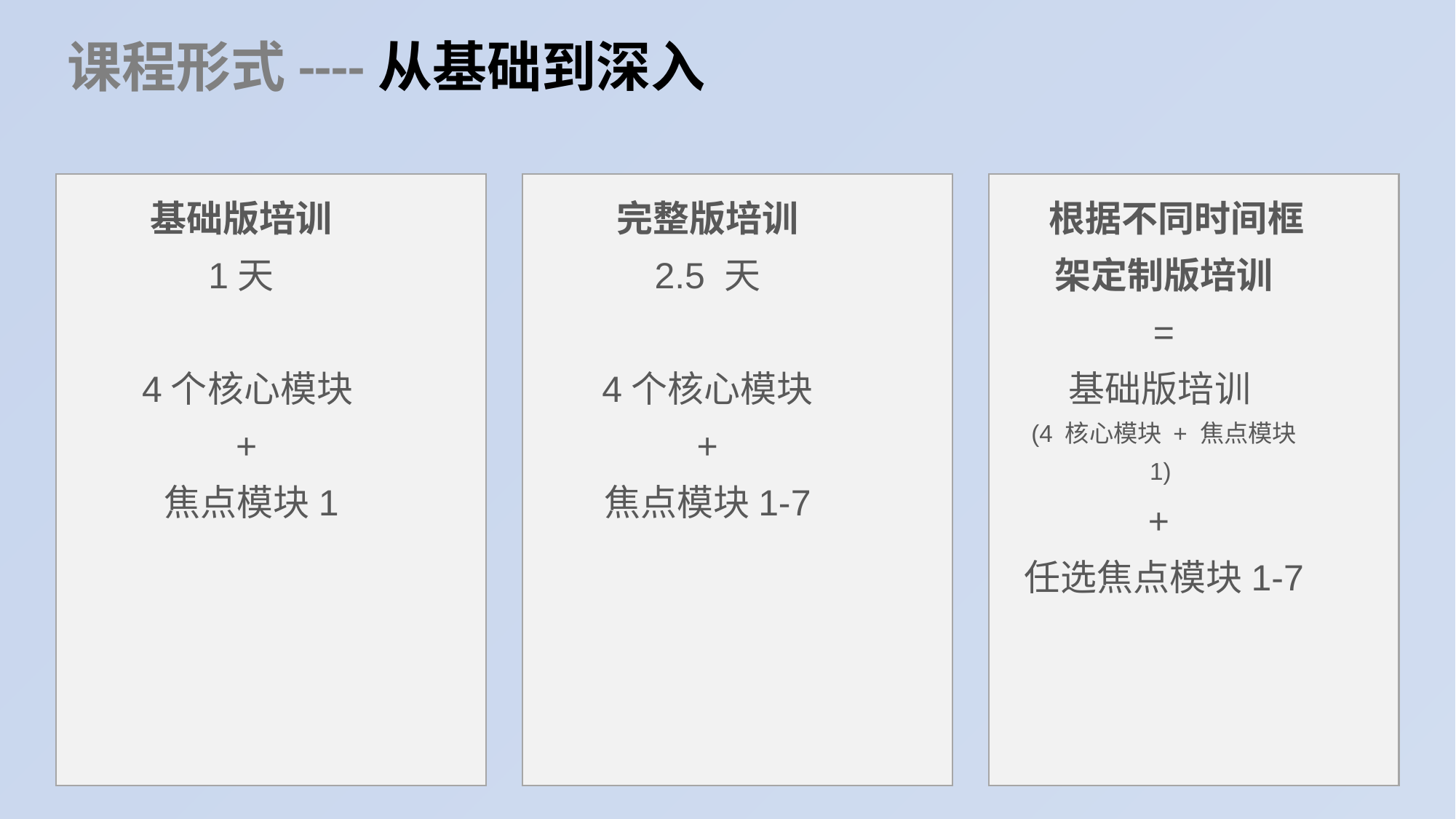

课程形式----从基础到深入
基础版培训
1天

4个核心模块
+
焦点模块1

完整版培训
2.5 天

4个核心模块
 +
焦点模块1-7
  根据不同时间框架定制版培训
=
基础版培训
(4 核心模块 + 焦点模块 1)
+
任选焦点模块1-7